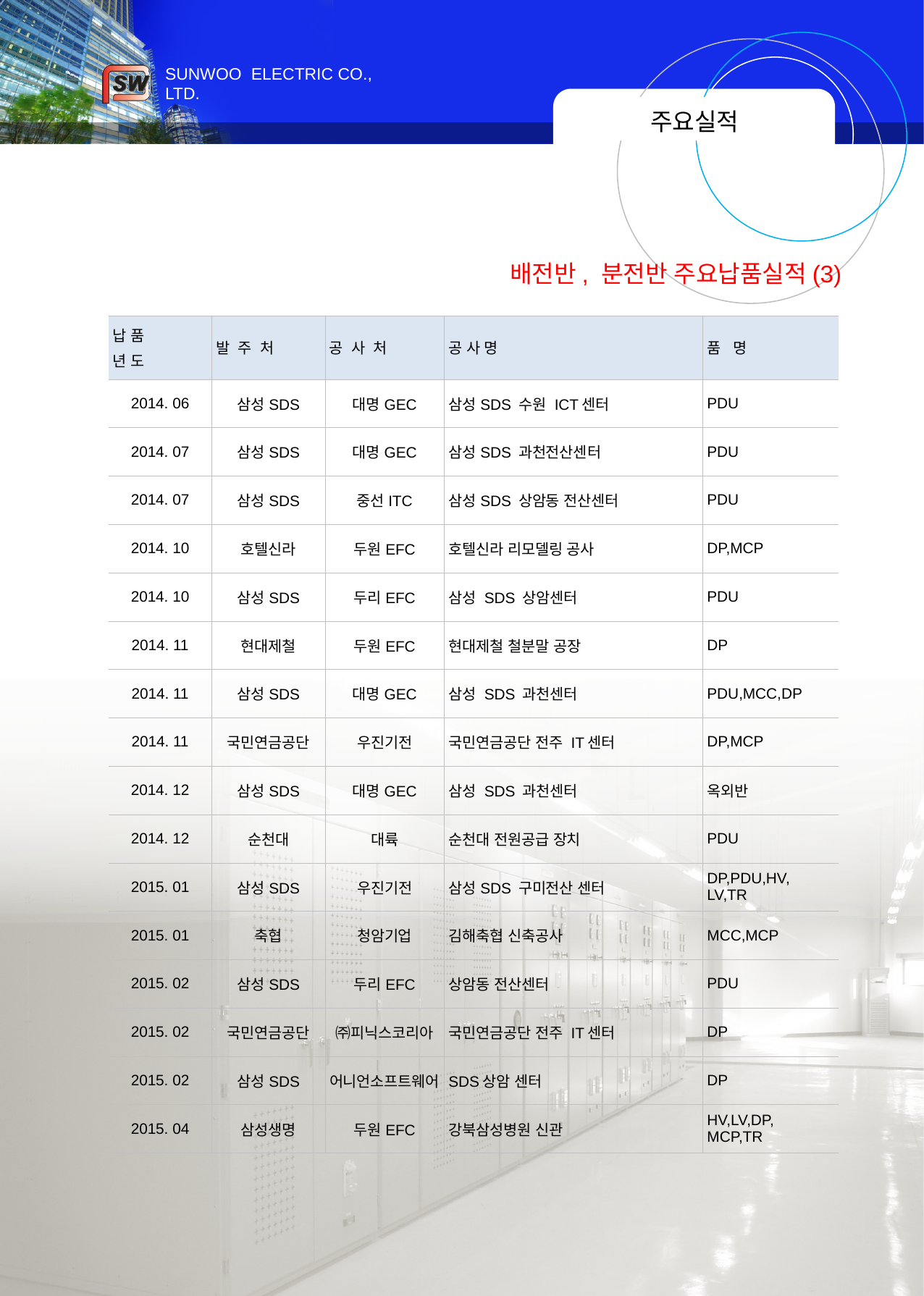

# 주요실적
배전반, 분전반 주요납품실적(3)
| 납 품 년 도 | 발 주 처 | 공 사 처 | 공 사 명 | 품 명 |
| --- | --- | --- | --- | --- |
| 2014. 06 | 삼성SDS | 대명GEC | 삼성SDS 수원 ICT센터 | PDU |
| 2014. 07 | 삼성SDS | 대명GEC | 삼성SDS 과천전산센터 | PDU |
| 2014. 07 | 삼성SDS | 중선ITC | 삼성SDS 상암동 전산센터 | PDU |
| 2014. 10 | 호텔신라 | 두원EFC | 호텔신라 리모델링 공사 | DP,MCP |
| 2014. 10 | 삼성SDS | 두리EFC | 삼성 SDS 상암센터 | PDU |
| 2014. 11 | 현대제철 | 두원EFC | 현대제철 철분말 공장 | DP |
| 2014. 11 | 삼성SDS | 대명GEC | 삼성 SDS 과천센터 | PDU,MCC,DP |
| 2014. 11 | 국민연금공단 | 우진기전 | 국민연금공단 전주 IT센터 | DP,MCP |
| 2014. 12 | 삼성SDS | 대명GEC | 삼성 SDS 과천센터 | 옥외반 |
| 2014. 12 | 순천대 | 대륙 | 순천대 전원공급 장치 | PDU |
| 2015. 01 | 삼성SDS | 우진기전 | 삼성SDS 구미전산 센터 | DP,PDU,HV, LV,TR |
| 2015. 01 | 축협 | 청암기업 | 김해축협 신축공사 | MCC,MCP |
| 2015. 02 | 삼성SDS | 두리EFC | 상암동 전산센터 | PDU |
| 2015. 02 | 국민연금공단 | ㈜피닉스코리아 | 국민연금공단 전주 IT센터 | DP |
| 2015. 02 | 삼성SDS | 어니언소프트웨어 | SDS상암 센터 | DP |
| 2015. 04 | 삼성생명 | 두원EFC | 강북삼성병원 신관 | HV,LV,DP, MCP,TR |